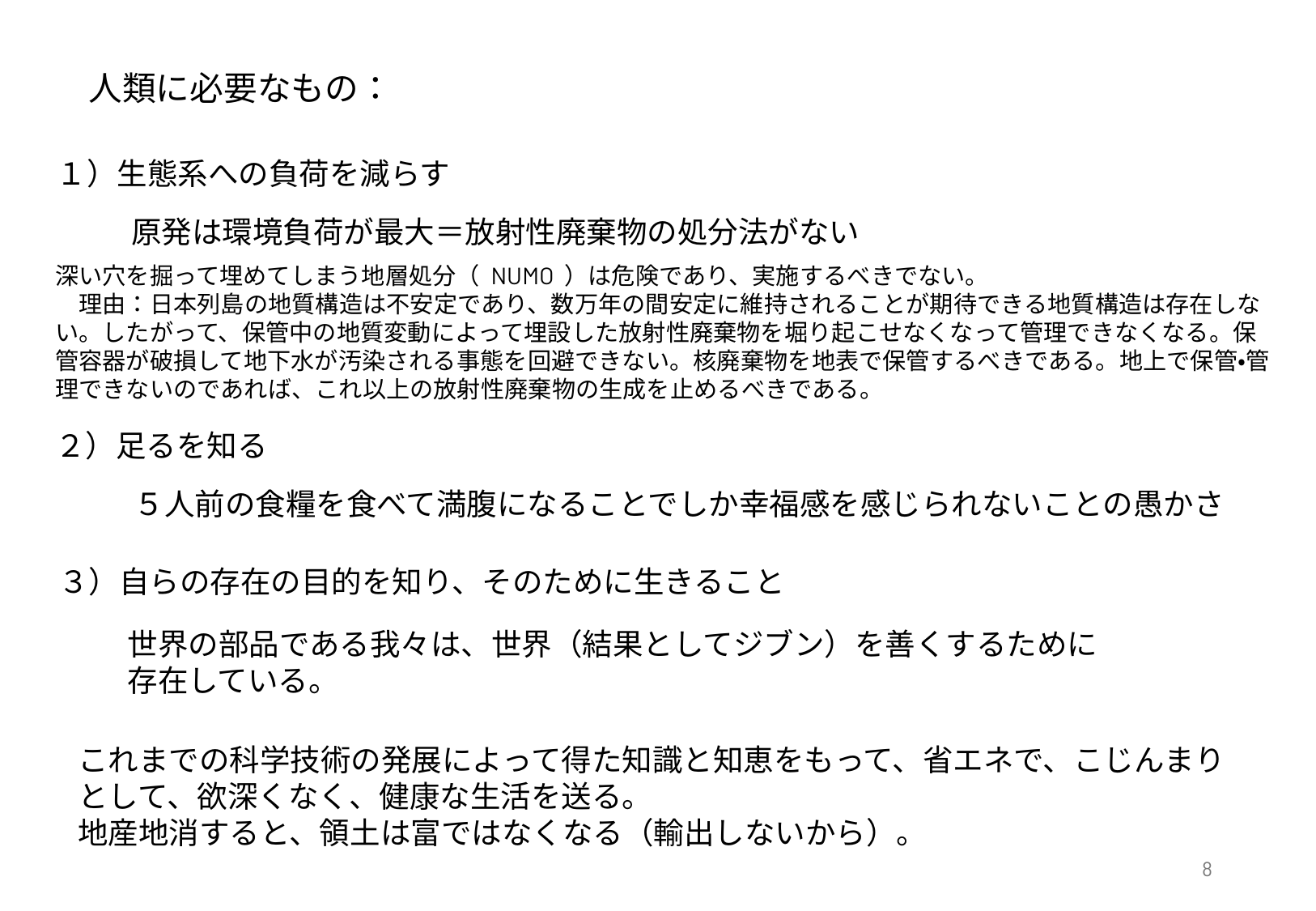

人類に必要なもの：
１）生態系への負荷を減らす
原発は環境負荷が最大＝放射性廃棄物の処分法がない
深い穴を掘って埋めてしまう地層処分（ NUMO ）は危険であり、実施するべきでない。
　理由：日本列島の地質構造は不安定であり、数万年の間安定に維持されることが期待できる地質構造は存在しない。したがって、保管中の地質変動によって埋設した放射性廃棄物を堀り起こせなくなって管理できなくなる。保管容器が破損して地下水が汚染される事態を回避できない。核廃棄物を地表で保管するべきである。地上で保管・管理できないのであれば、これ以上の放射性廃棄物の生成を止めるべきである。
２）足るを知る
５人前の食糧を食べて満腹になることでしか幸福感を感じられないことの愚かさ
３）自らの存在の目的を知り、そのために生きること
世界の部品である我々は、世界（結果としてジブン）を善くするために存在している。
これまでの科学技術の発展によって得た知識と知恵をもって、省エネで、こじんまりとして、欲深くなく、健康な生活を送る。
地産地消すると、領土は富ではなくなる（輸出しないから）。
8